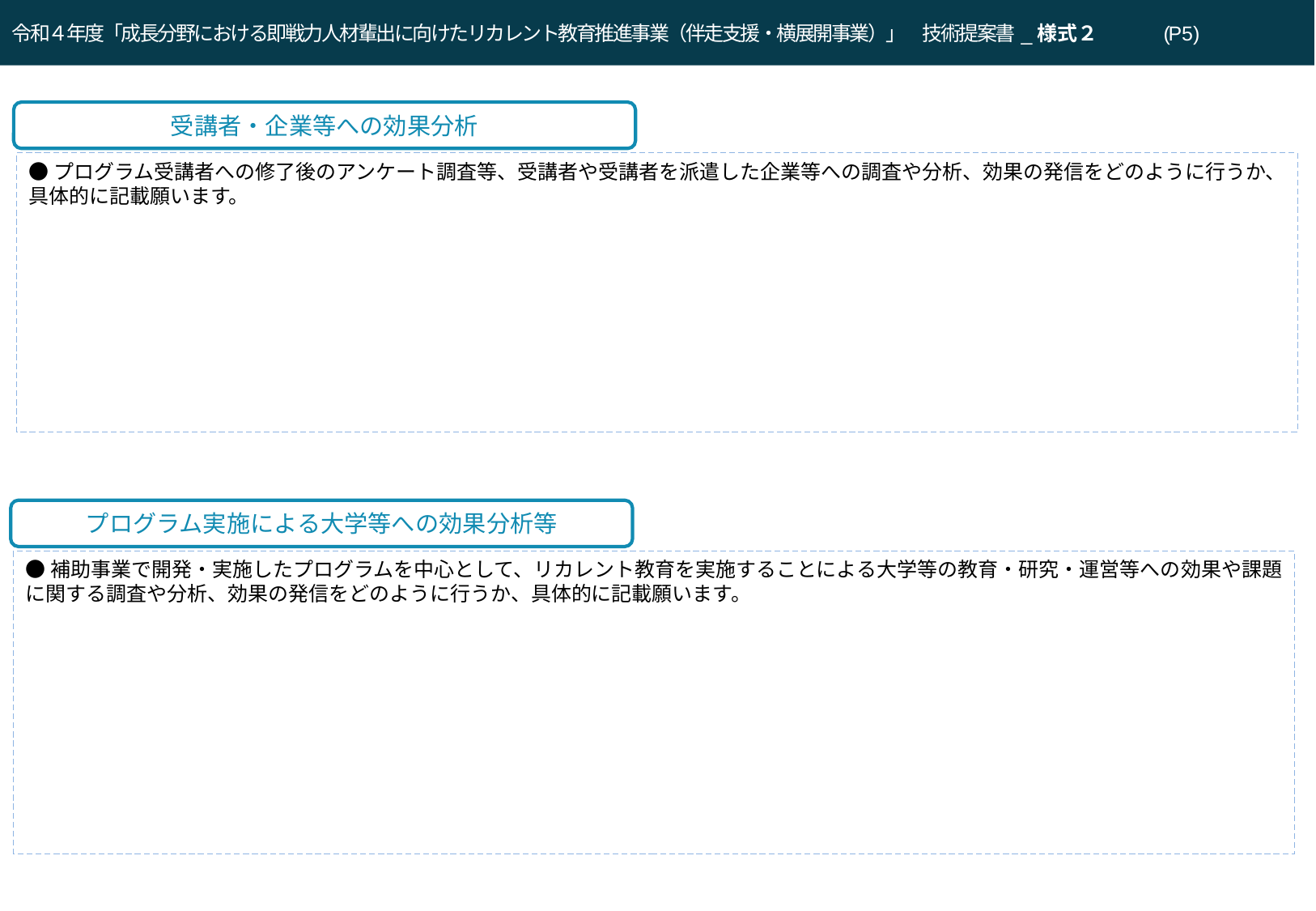

令和４年度「成長分野における即戦力人材輩出に向けたリカレント教育推進事業（伴走支援・横展開事業）」　技術提案書_様式２　　　(P5)
令和３年度「DX等成長分野を中心とした就職・転職支援のためのリカレント教育推進事業」企画提案書（Ⅰ：DXリテラシー）(P5)
受講者・企業等への効果分析
●プログラム受講者への修了後のアンケート調査等、受講者や受講者を派遣した企業等への調査や分析、効果の発信をどのように行うか、具体的に記載願います。

プログラム実施による大学等への効果分析等
●補助事業で開発・実施したプログラムを中心として、リカレント教育を実施することによる大学等の教育・研究・運営等への効果や課題に関する調査や分析、効果の発信をどのように行うか、具体的に記載願います。